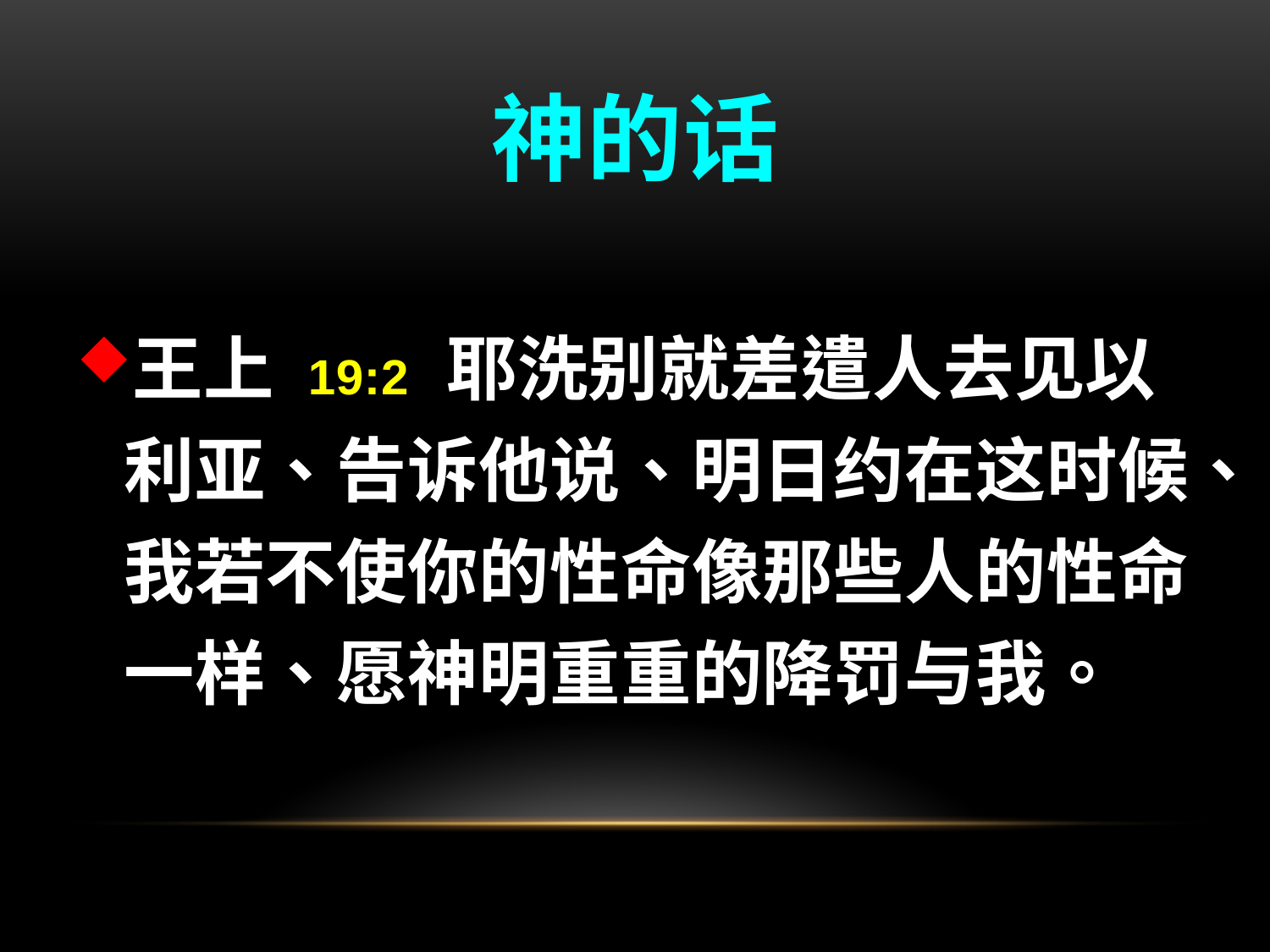

# 神的话
王上 19:2 耶洗别就差遣人去见以利亚、告诉他说、明日约在这时候、我若不使你的性命像那些人的性命一样、愿神明重重的降罚与我。